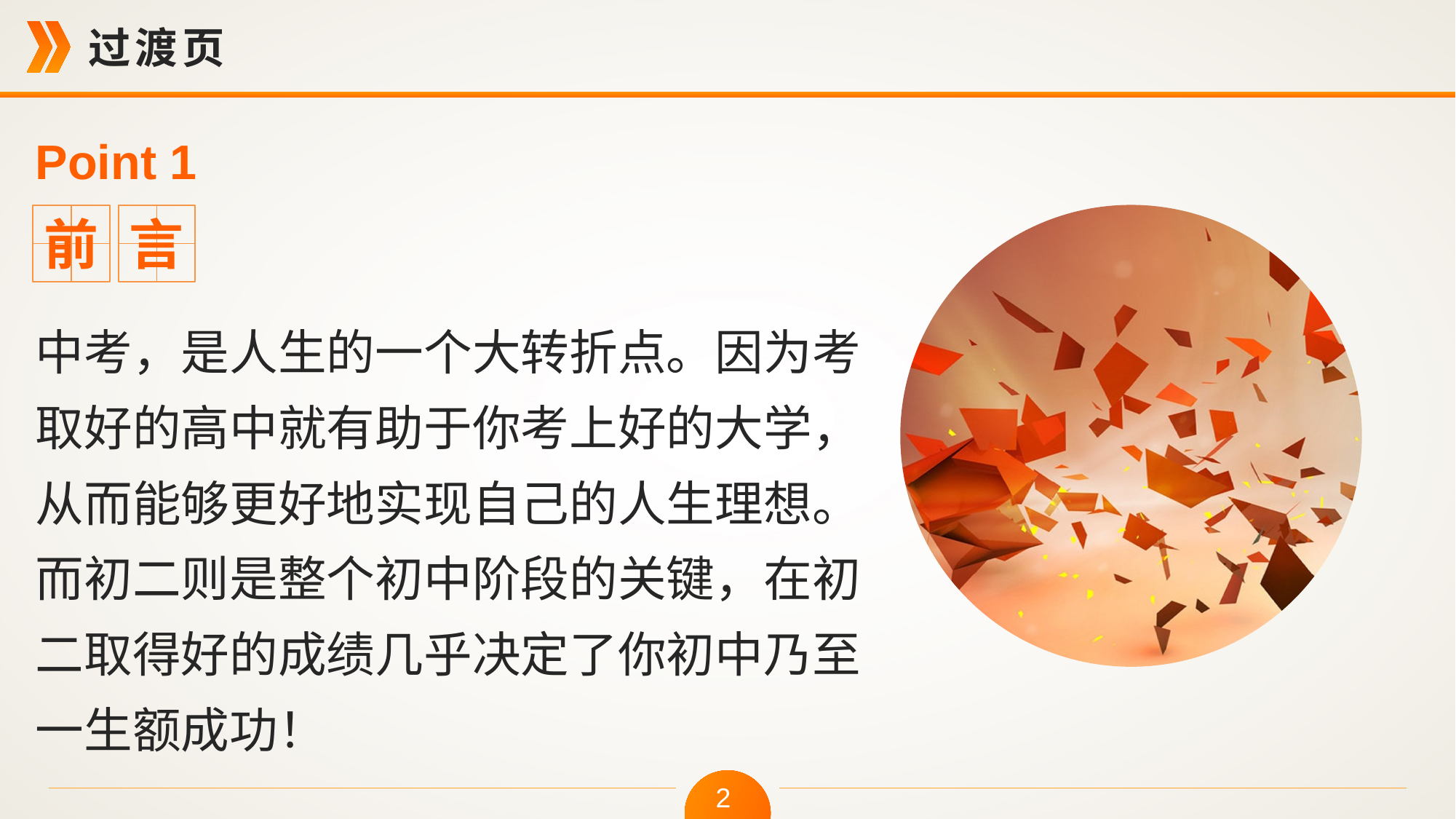

Point 1

前

言

中考，是人生的一个大转折点。因为考取好的高中就有助于你考上好的大学，从而能够更好地实现自己的人生理想。
而初二则是整个初中阶段的关键，在初二取得好的成绩几乎决定了你初中乃至一生额成功！